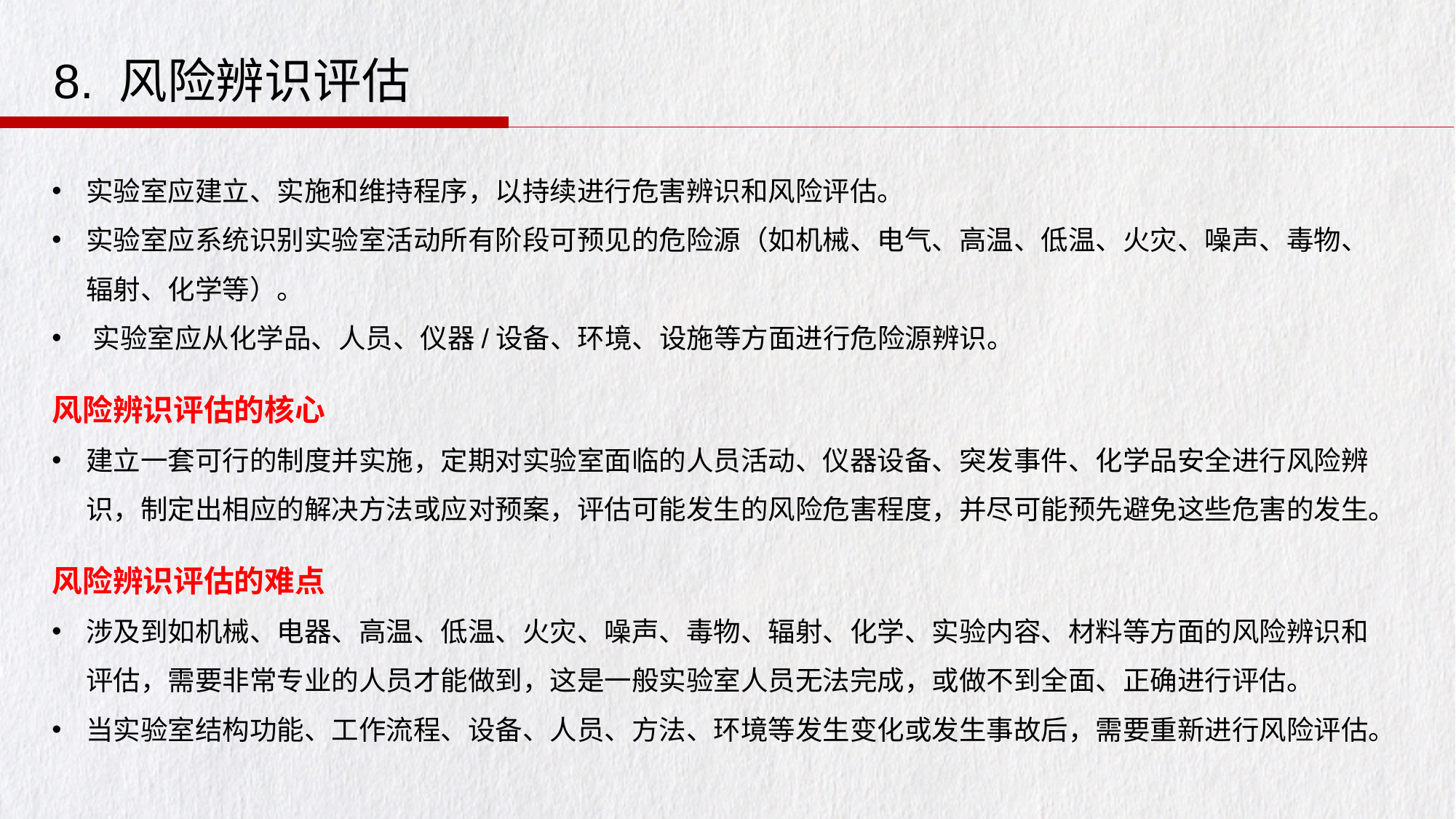

8. 风险辨识评估
实验室应建立、实施和维持程序，以持续进行危害辨识和风险评估。
实验室应系统识别实验室活动所有阶段可预见的危险源（如机械、电气、高温、低温、火灾、噪声、毒物、辐射、化学等）。
实验室应从化学品、人员、仪器/设备、环境、设施等方面进行危险源辨识。
风险辨识评估的核心
建立一套可行的制度并实施，定期对实验室面临的人员活动、仪器设备、突发事件、化学品安全进行风险辨识，制定出相应的解决方法或应对预案，评估可能发生的风险危害程度，并尽可能预先避免这些危害的发生。
风险辨识评估的难点
涉及到如机械、电器、高温、低温、火灾、噪声、毒物、辐射、化学、实验内容、材料等方面的风险辨识和评估，需要非常专业的人员才能做到，这是一般实验室人员无法完成，或做不到全面、正确进行评估。
当实验室结构功能、工作流程、设备、人员、方法、环境等发生变化或发生事故后，需要重新进行风险评估。